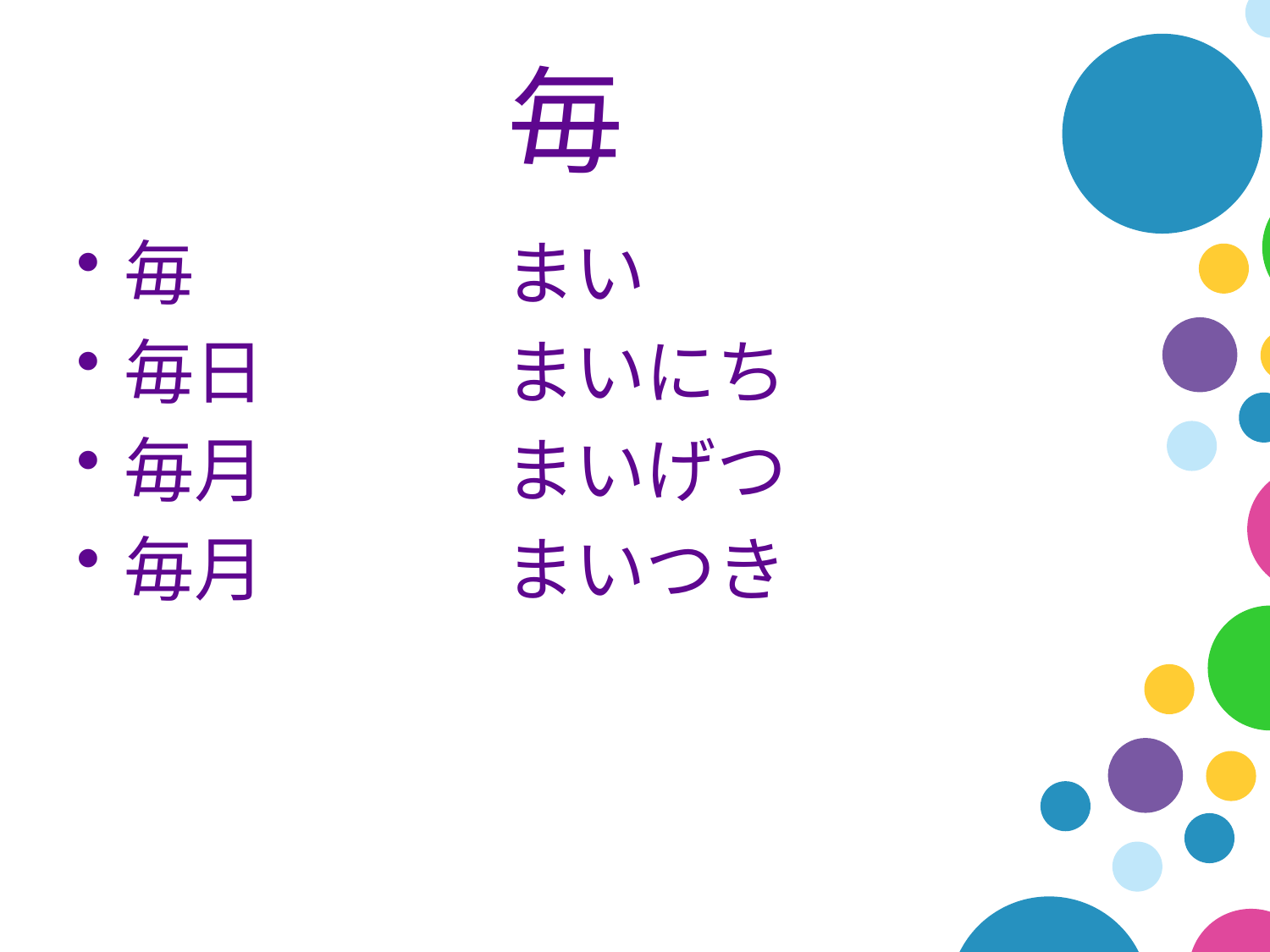

# 毎
毎			まい
毎日		まいにち
毎月		まいげつ
毎月		まいつき